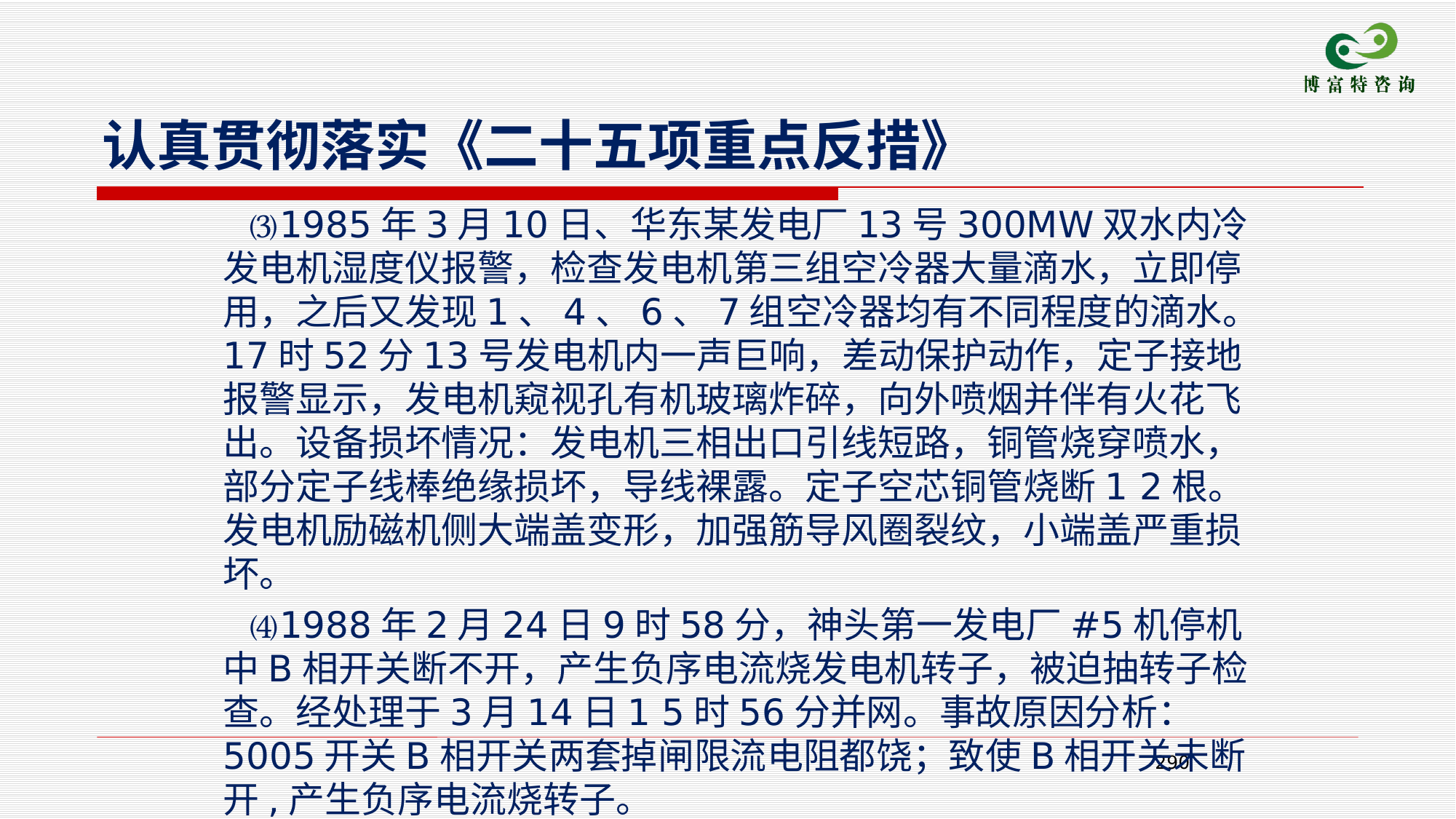

认真贯彻落实《二十五项重点反措》
       ⑶1985年3月10日、华东某发电厂13号300MW双水内冷发电机湿度仪报警，检查发电机第三组空冷器大量滴水，立即停用，之后又发现1、4、6、7组空冷器均有不同程度的滴水。17时52分13号发电机内一声巨响，差动保护动作，定子接地报警显示，发电机窥视孔有机玻璃炸碎，向外喷烟并伴有火花飞出。设备损坏情况：发电机三相出口引线短路，铜管烧穿喷水，部分定子线棒绝缘损坏，导线裸露。定子空芯铜管烧断1 2根。发电机励磁机侧大端盖变形，加强筋导风圈裂纹，小端盖严重损坏。
       ⑷1988年2月24日9时58分，神头第一发电厂#5机停机中B相开关断不开，产生负序电流烧发电机转子，被迫抽转子检查。经处理于3月14日1 5时56分并网。事故原因分析：5005开关B相开关两套掉闸限流电阻都饶；致使B相开关未断开,产生负序电流烧转子。

290